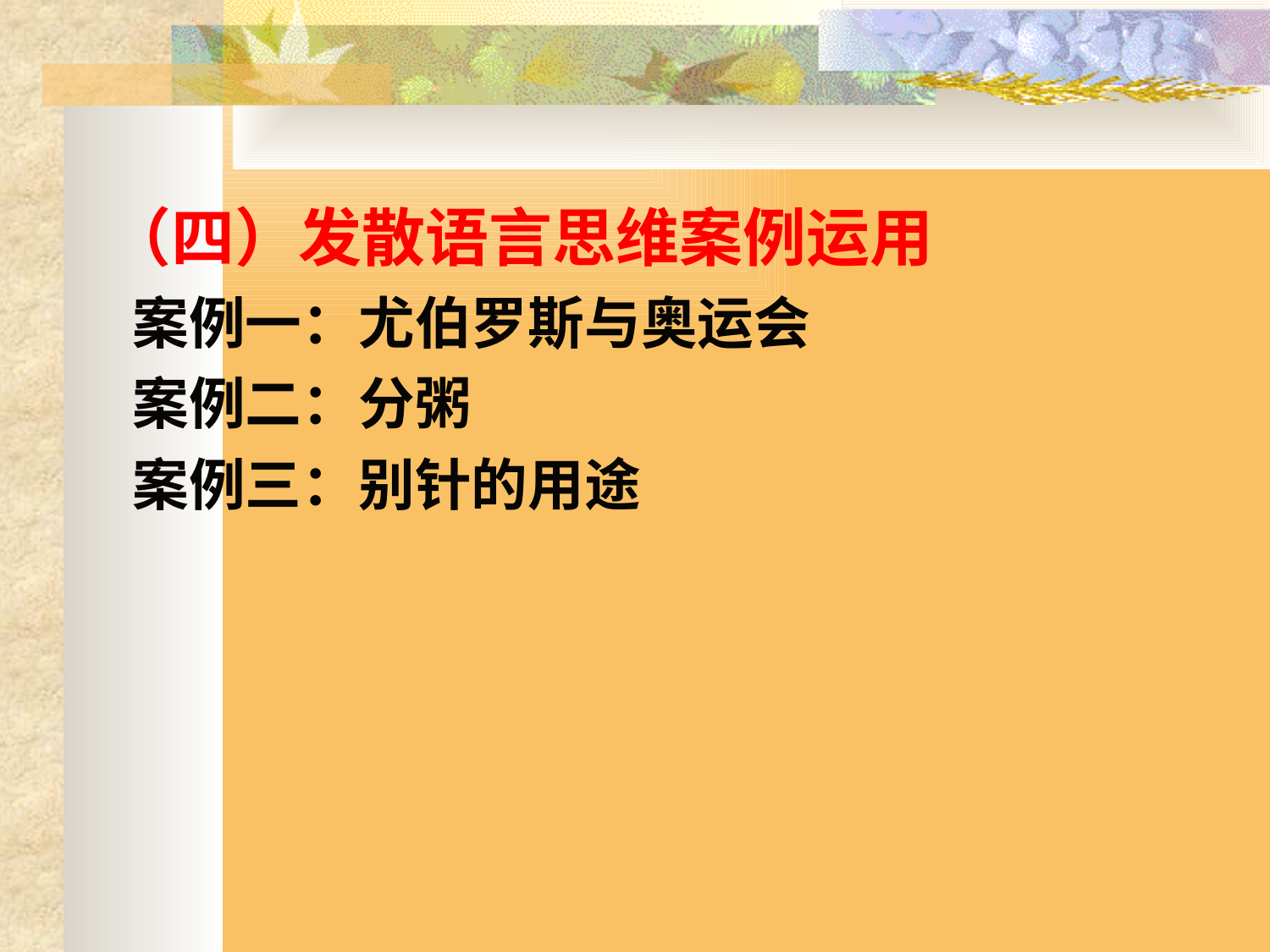

（四）发散语言思维案例运用
    案例一：尤伯罗斯与奥运会
    案例二：分粥
    案例三：别针的用途